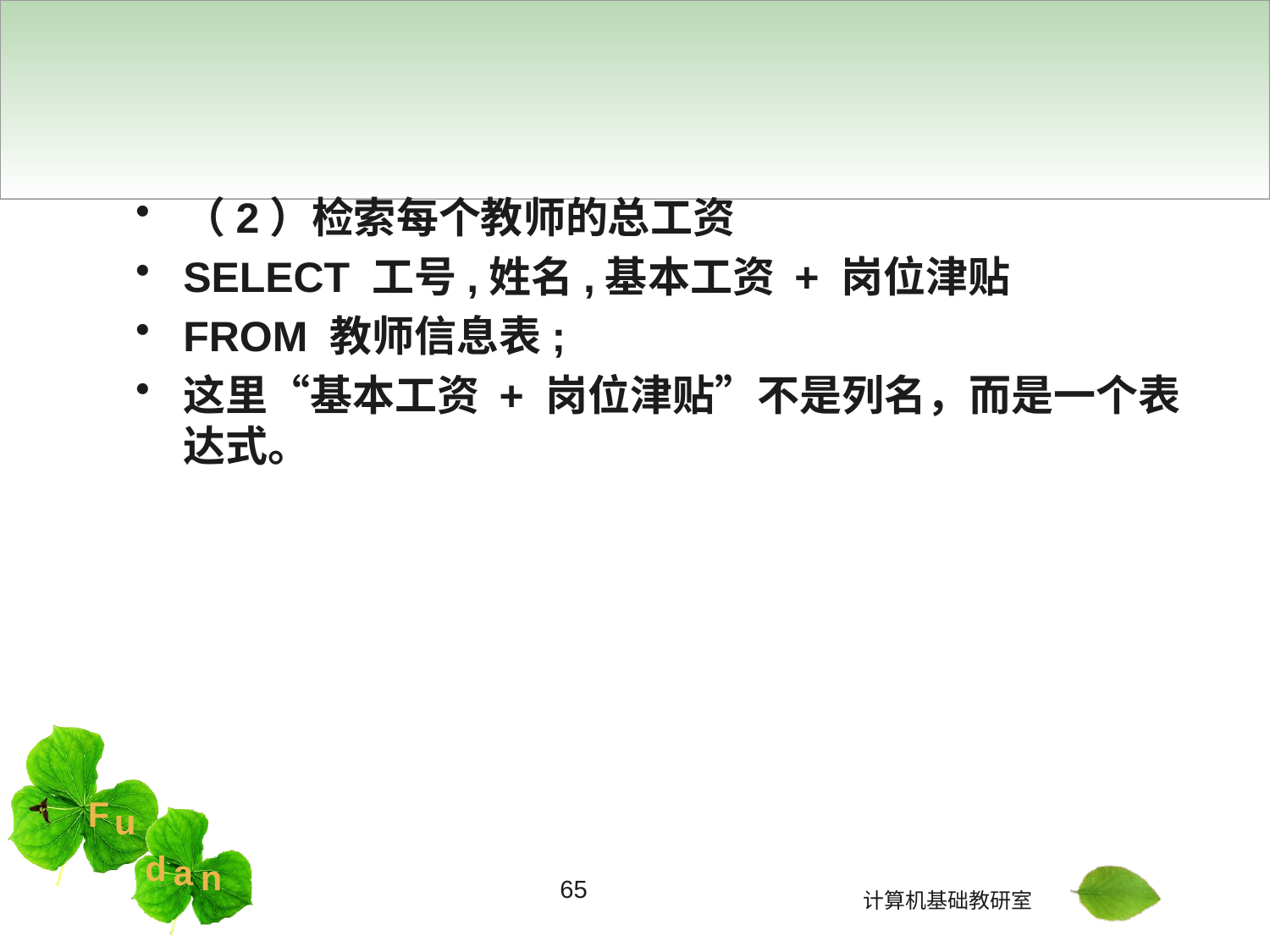

#
（2）检索每个教师的总工资
SELECT 工号,姓名,基本工资 + 岗位津贴
FROM 教师信息表;
这里“基本工资 + 岗位津贴”不是列名，而是一个表达式。

65